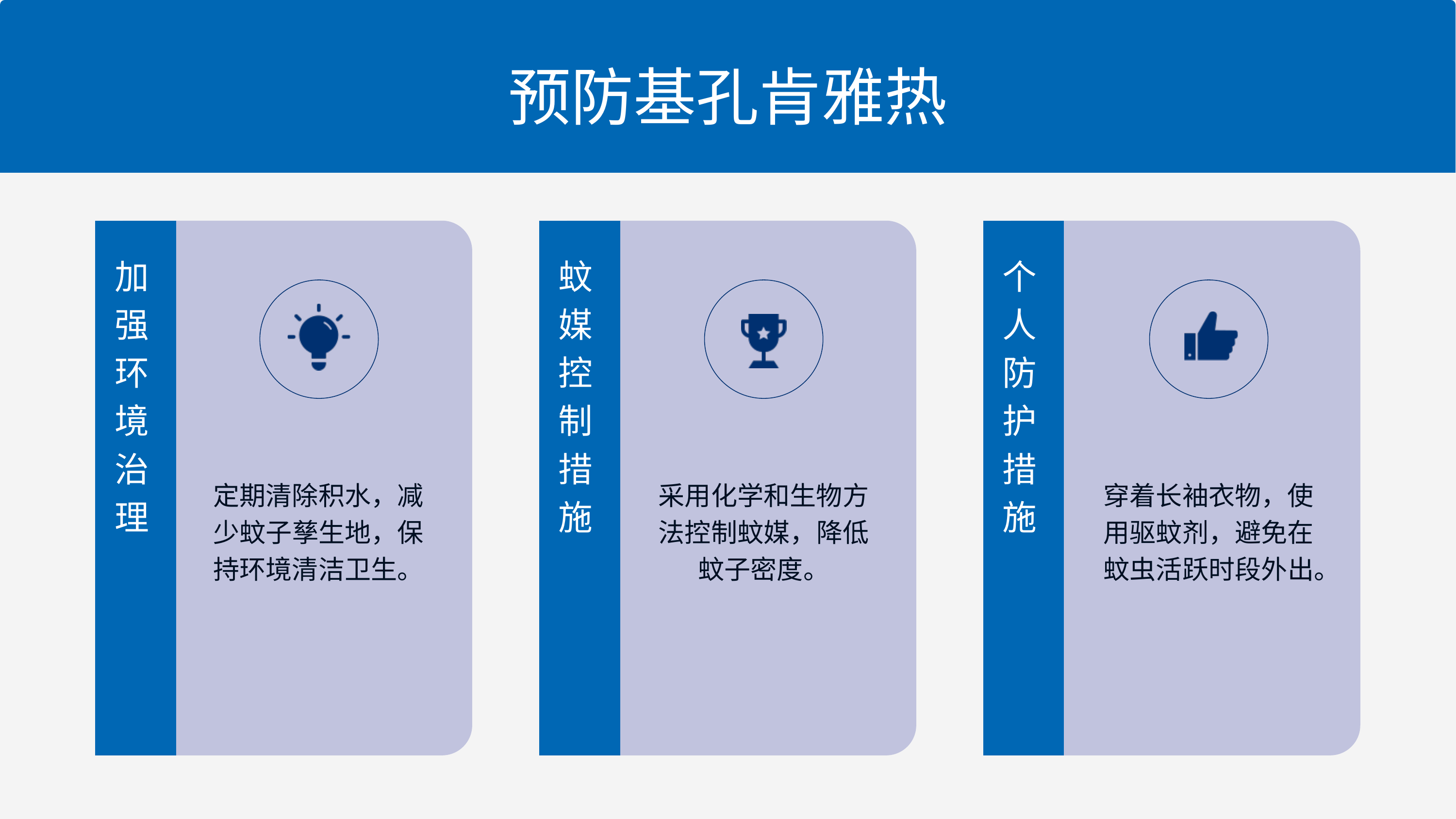

预防基孔肯雅热

加强环境治理
蚊媒控制措施
个人防护措施

定期清除积水，减少蚊子孳生地，保持环境清洁卫生。
采用化学和生物方法控制蚊媒，降低蚊子密度。
穿着长袖衣物，使用驱蚊剂，避免在蚊虫活跃时段外出。